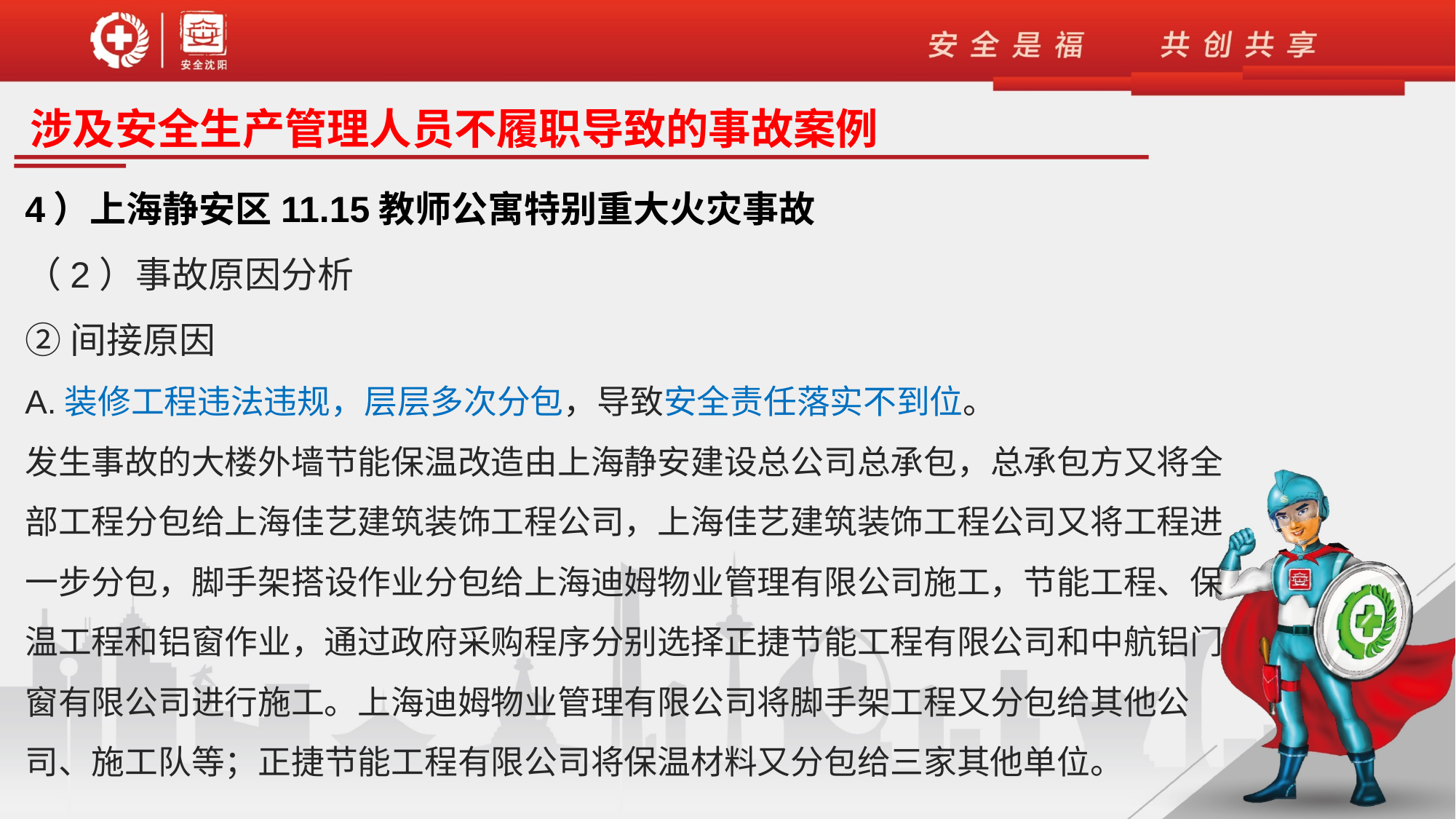

涉及安全生产管理人员不履职导致的事故案例

4）上海静安区11.15教师公寓特别重大火灾事故
（2）事故原因分析
②间接原因
A.装修工程违法违规，层层多次分包，导致安全责任落实不到位。
发生事故的大楼外墙节能保温改造由上海静安建设总公司总承包，总承包方又将全部工程分包给上海佳艺建筑装饰工程公司，上海佳艺建筑装饰工程公司又将工程进一步分包，脚手架搭设作业分包给上海迪姆物业管理有限公司施工，节能工程、保温工程和铝窗作业，通过政府采购程序分别选择正捷节能工程有限公司和中航铝门窗有限公司进行施工。上海迪姆物业管理有限公司将脚手架工程又分包给其他公司、施工队等；正捷节能工程有限公司将保温材料又分包给三家其他单位。